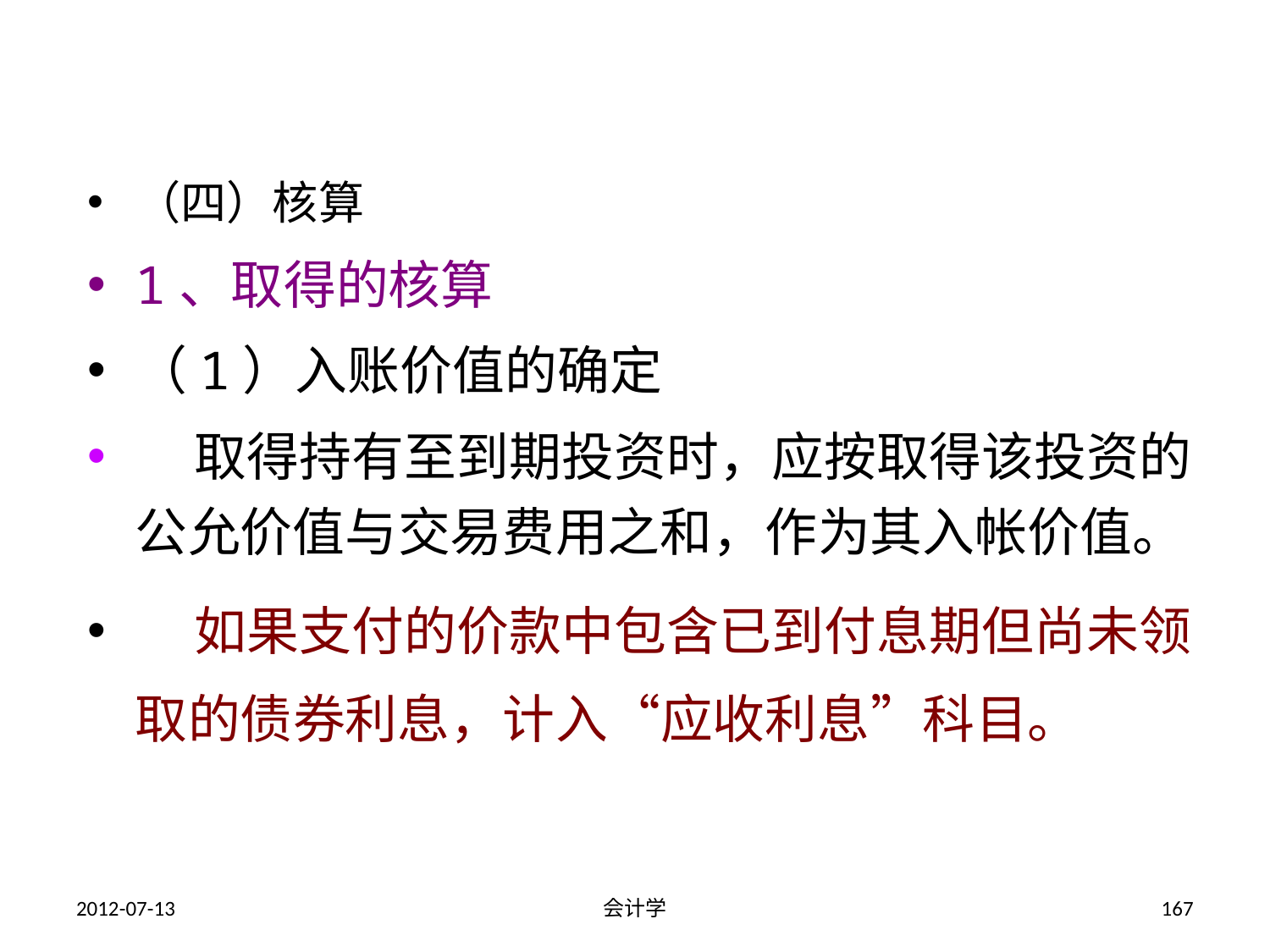

（四）核算
1、取得的核算
（1）入账价值的确定
    取得持有至到期投资时，应按取得该投资的公允价值与交易费用之和，作为其入帐价值。
    如果支付的价款中包含已到付息期但尚未领取的债券利息，计入“应收利息”科目。
2012-07-13
会计学
167